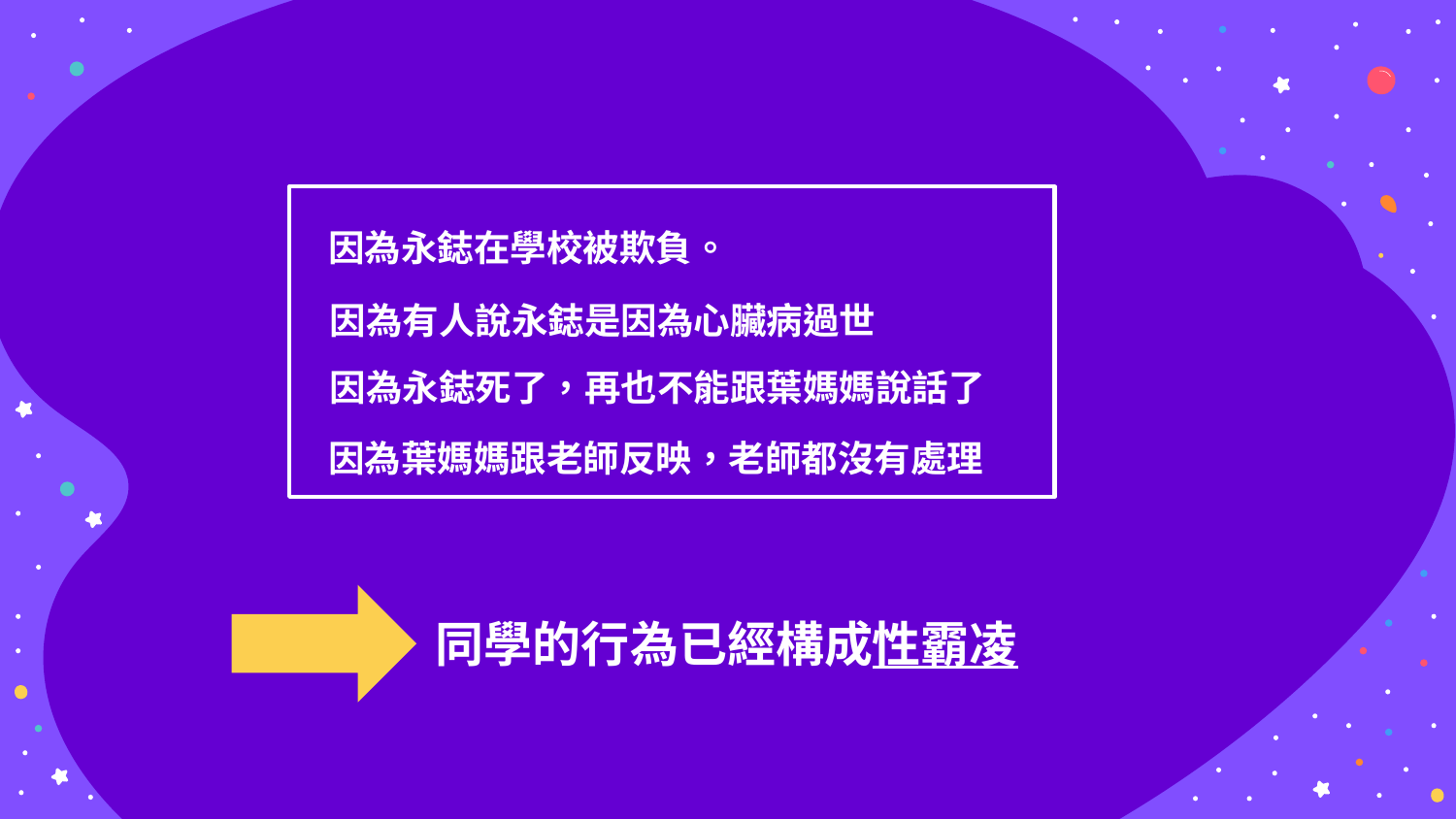

#

因為永鋕在學校被欺負。
因為有人說永鋕是因為心臟病過世
因為永鋕死了，再也不能跟葉媽媽說話了
因為葉媽媽跟老師反映，老師都沒有處理

同學的行為已經構成性霸凌